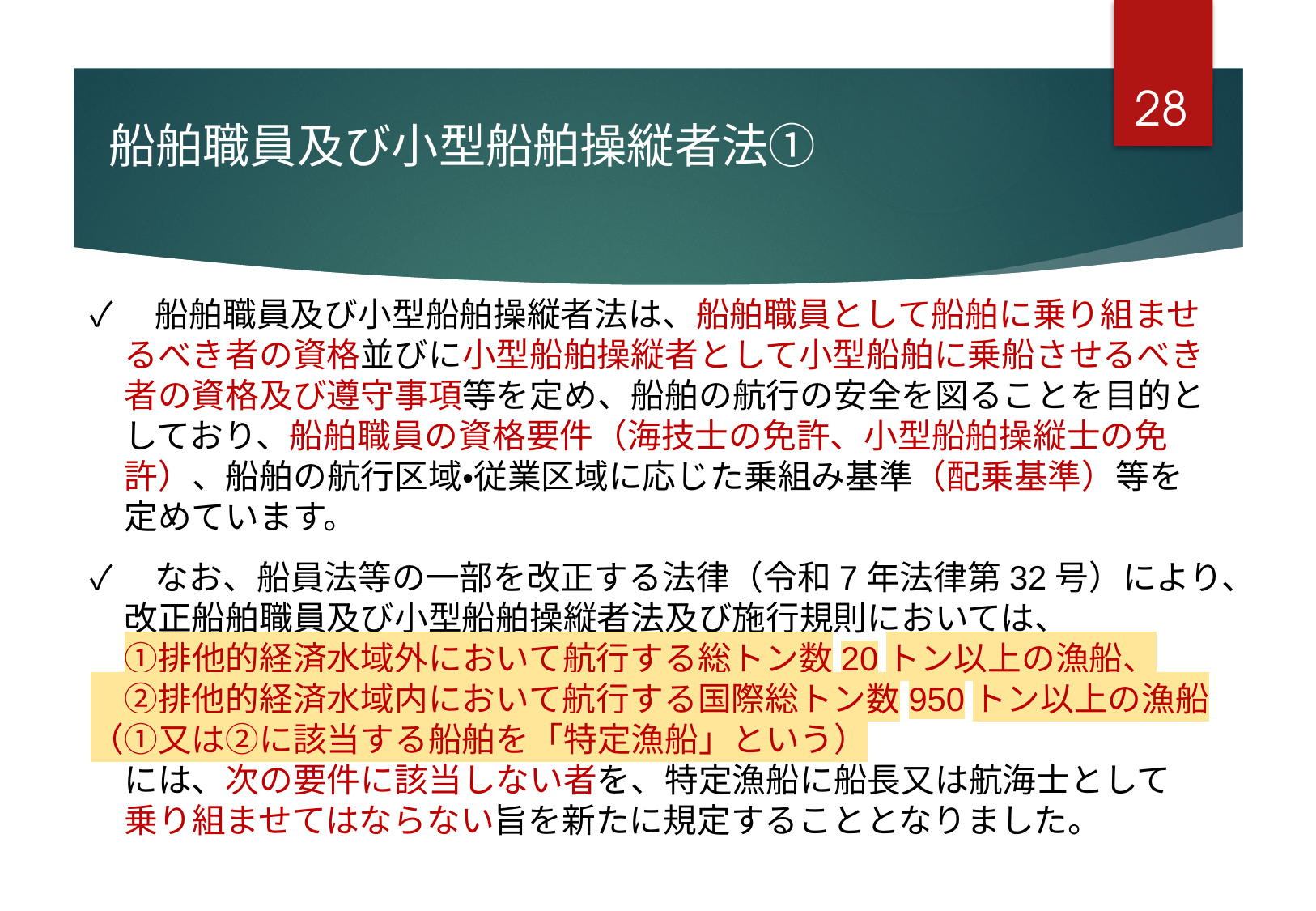

28
船舶職員及び小型船舶操縦者法①
✓　船舶職員及び小型船舶操縦者法は、船舶職員として船舶に乗り組ませ
　るべき者の資格並びに小型船舶操縦者として小型船舶に乗船させるべき
　者の資格及び遵守事項等を定め、船舶の航行の安全を図ることを目的と
　しており、船舶職員の資格要件（海技士の免許、小型船舶操縦士の免
　許）、船舶の航行区域・従業区域に応じた乗組み基準（配乗基準）等を
　定めています。

✓　なお、船員法等の一部を改正する法律（令和7年法律第32号）により、
　改正船舶職員及び小型船舶操縦者法及び施行規則においては、
　①排他的経済水域外において航行する総トン数20トン以上の漁船、
　②排他的経済水域内において航行する国際総トン数950トン以上の漁船（①又は②に該当する船舶を「特定漁船」という）
　には、次の要件に該当しない者を、特定漁船に船長又は航海士として
　乗り組ませてはならない旨を新たに規定することとなりました。
# Ⅰ.●●